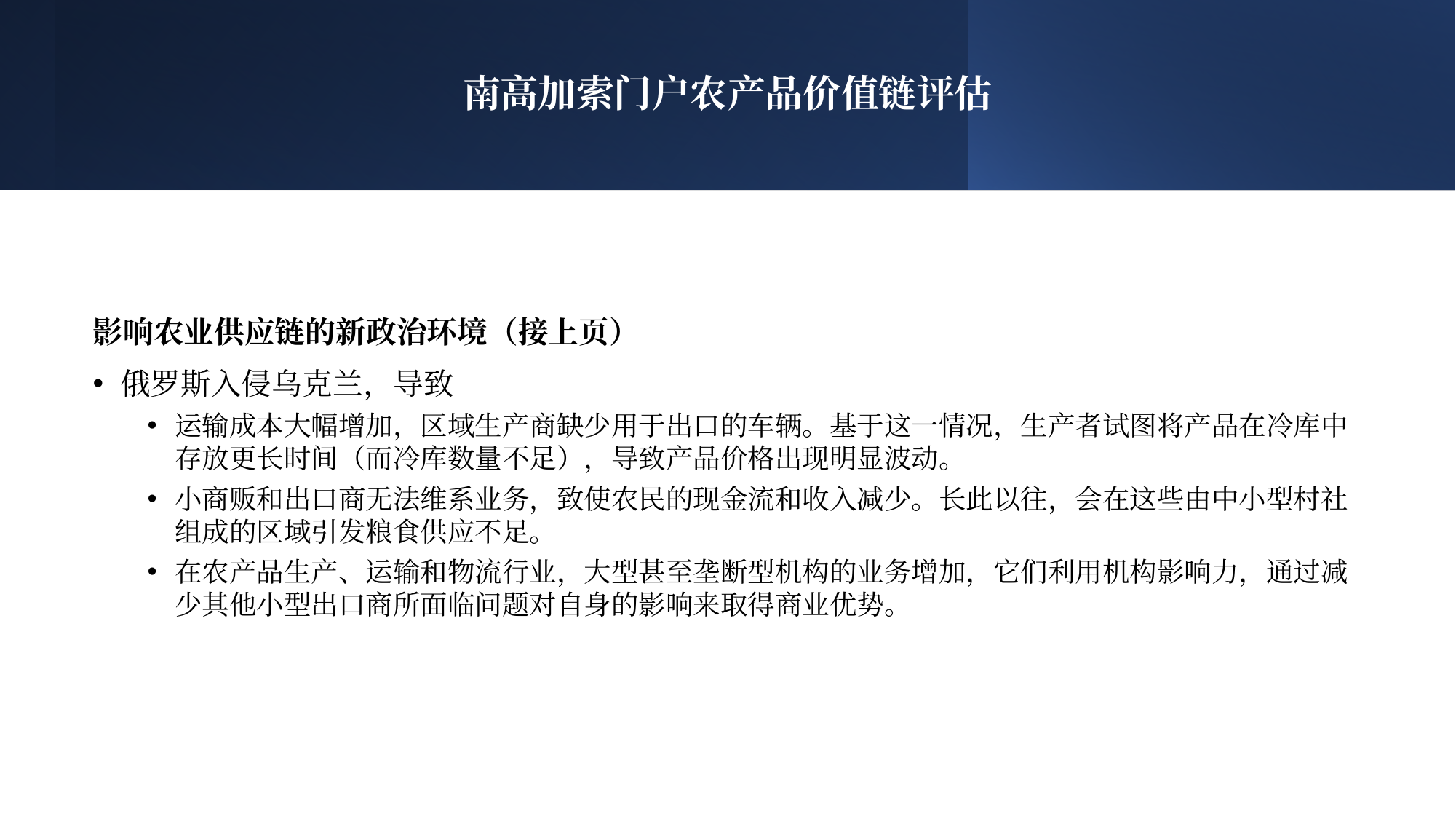

南高加索门户农产品价值链评估
影响农业供应链的新政治环境（接上页）
俄罗斯入侵乌克兰，导致
运输成本大幅增加，区域生产商缺少用于出口的车辆。基于这一情况，生产者试图将产品在冷库中存放更长时间（而冷库数量不足），导致产品价格出现明显波动。
小商贩和出口商无法维系业务，致使农民的现金流和收入减少。长此以往，会在这些由中小型村社组成的区域引发粮食供应不足。
在农产品生产、运输和物流行业，大型甚至垄断型机构的业务增加，它们利用机构影响力，通过减少其他小型出口商所面临问题对自身的影响来取得商业优势。